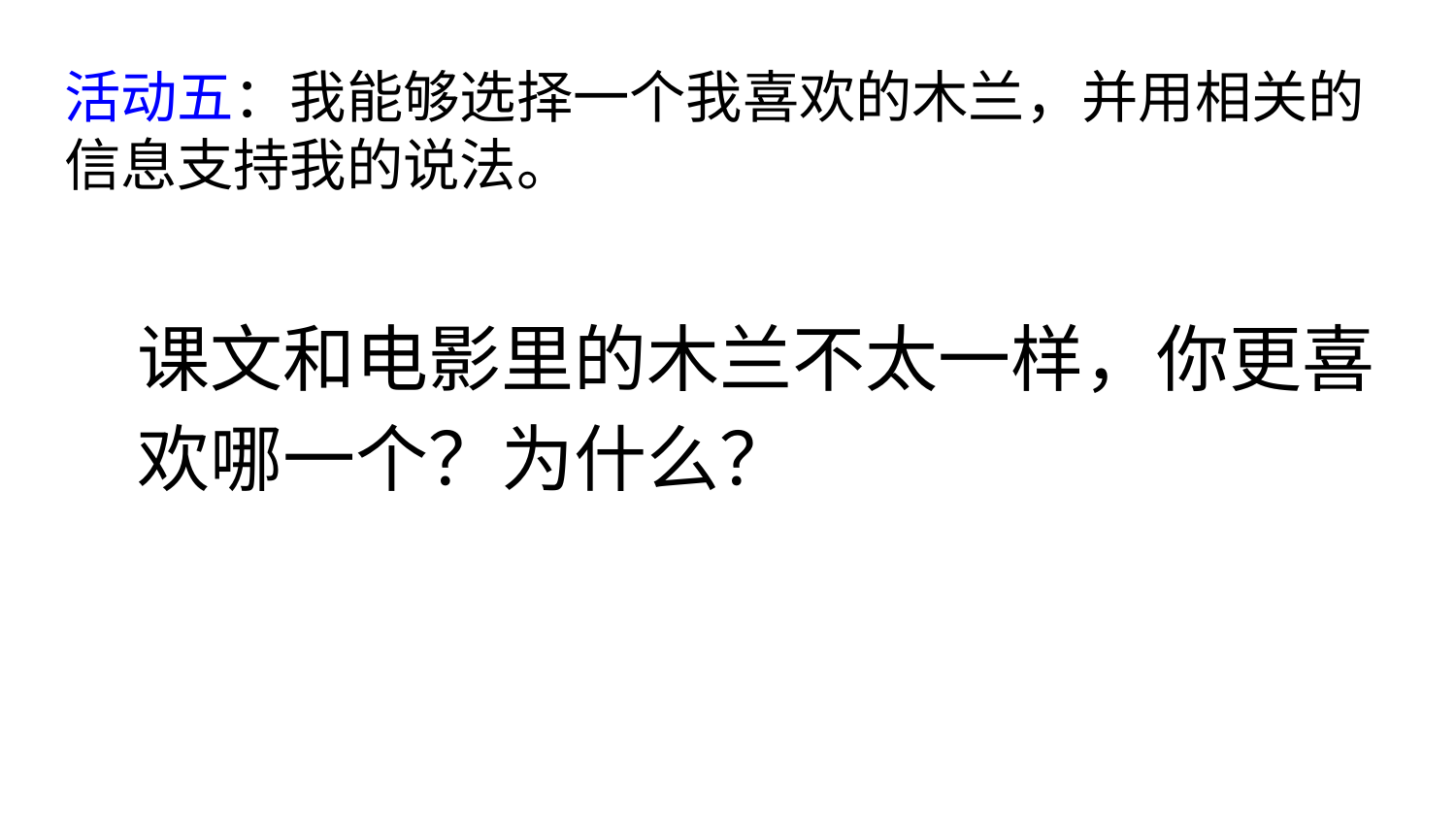

# 活动五：我能够选择一个我喜欢的木兰，并用相关的信息支持我的说法。
课文和电影里的木兰不太一样，你更喜欢哪一个？为什么？